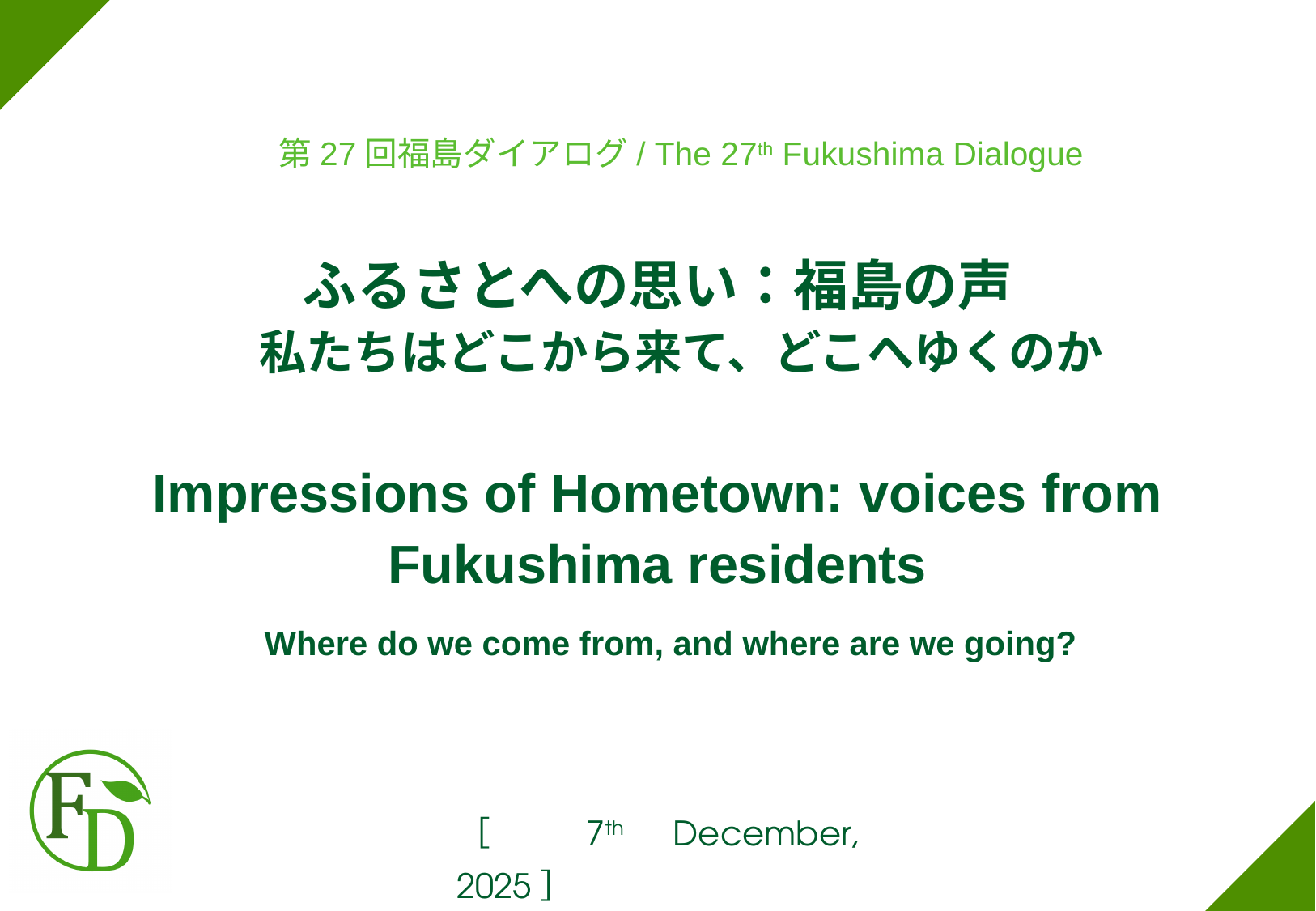

第27回福島ダイアログ/ The 27th Fukushima Dialogue
# ふるさとへの思い：福島の声 　私たちはどこから来て、どこへゆくのか 　 Impressions of Hometown: voices from Fukushima residents 　Where do we come from, and where are we going?
［ 7th December, 2025］